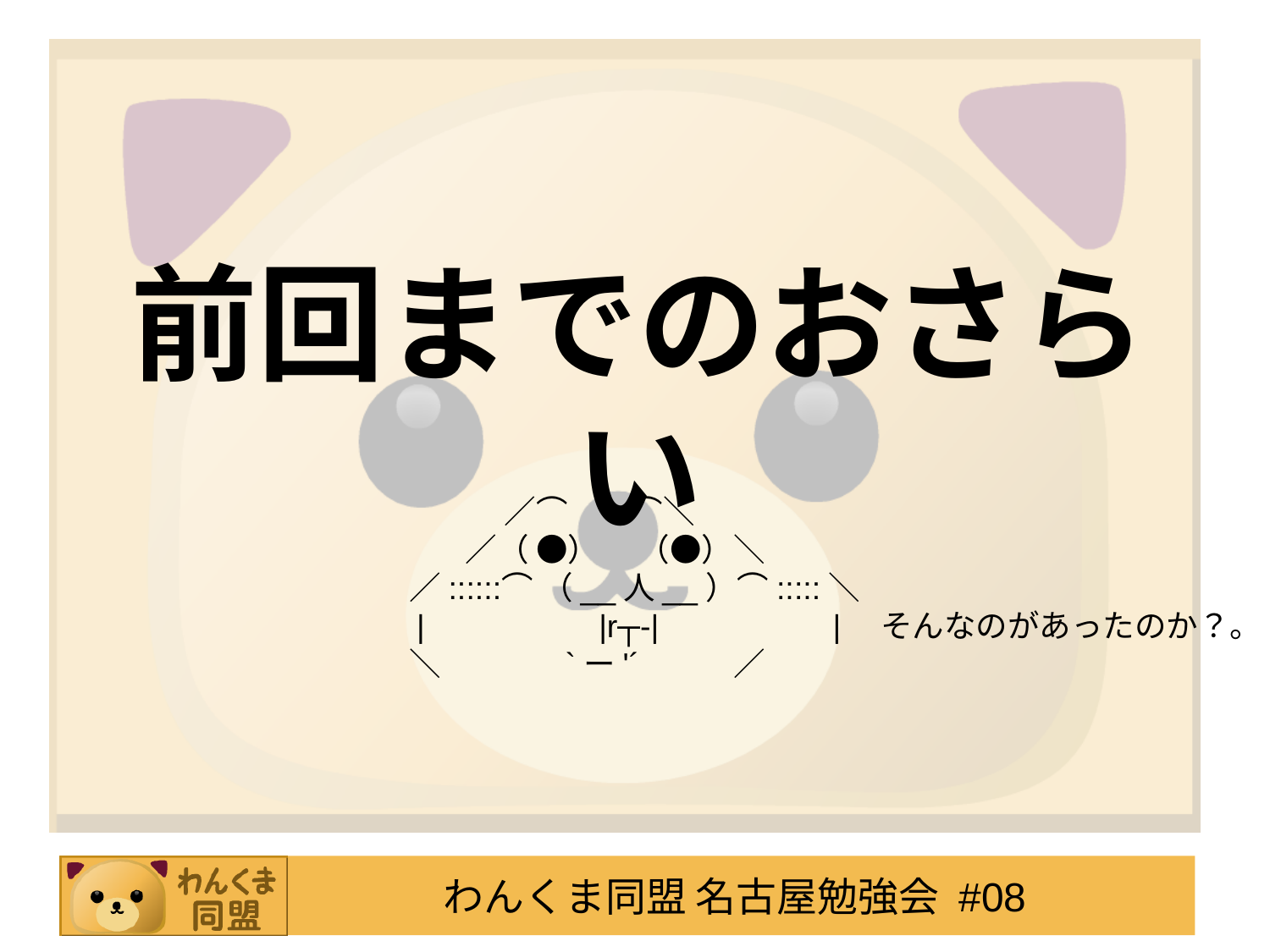

# 前回までのおさらい
　 　　　／⌒　　⌒＼
　　　／（ ●） 　（●）＼
　 ／::::::⌒（__人__）⌒:::::＼
　 |　　　　　|r┬-|　　　　　|　そんなのがあったのか？。
　 ＼ 　　 　 `ー'´ 　 　 ／